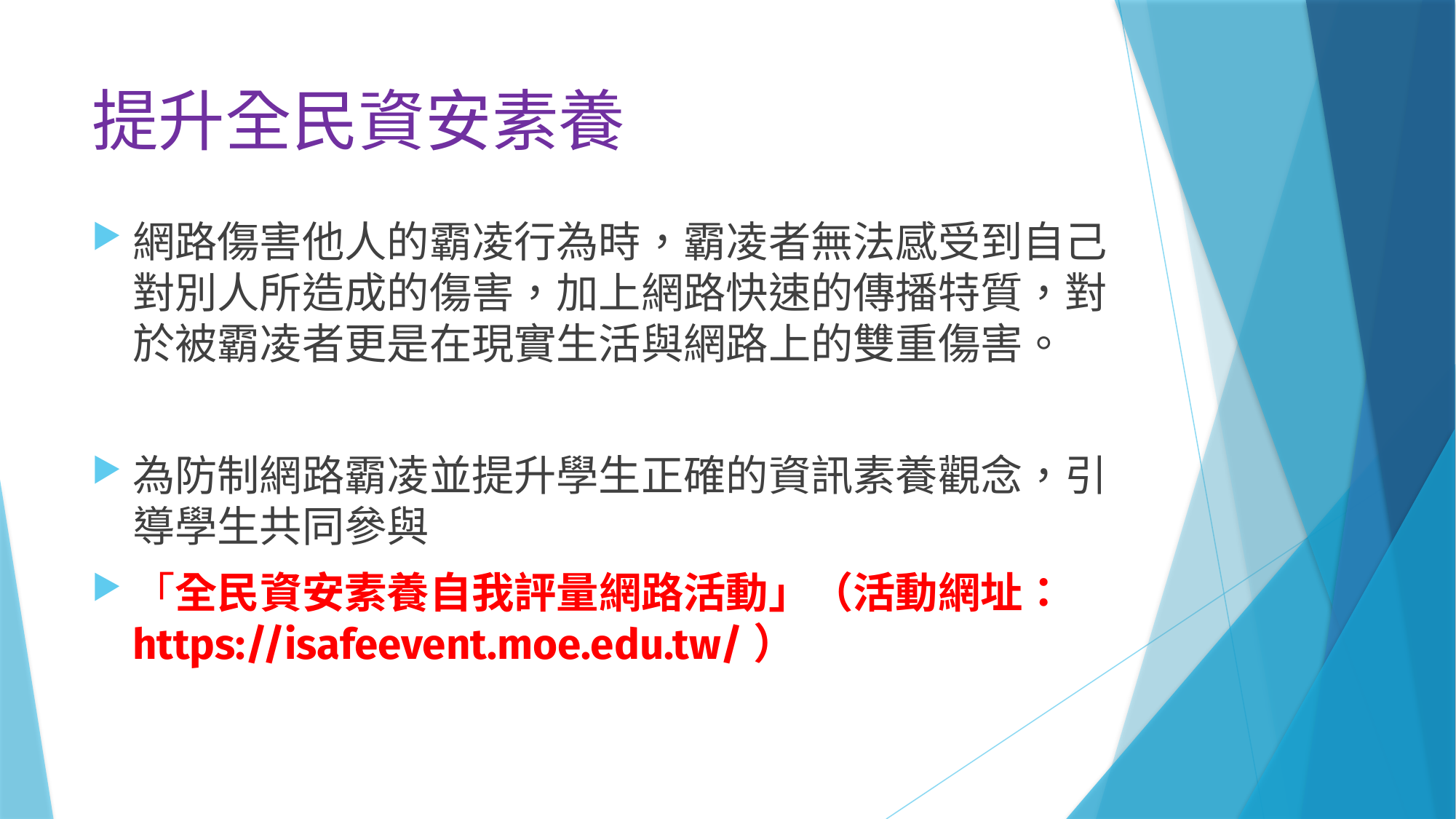

# 提升全民資安素養
網路傷害他人的霸凌行為時，霸凌者無法感受到自己對別人所造成的傷害，加上網路快速的傳播特質，對於被霸凌者更是在現實生活與網路上的雙重傷害。

為防制網路霸凌並提升學生正確的資訊素養觀念，引導學生共同參與
「全民資安素養自我評量網路活動」（活動網址：https://isafeevent.moe.edu.tw/）